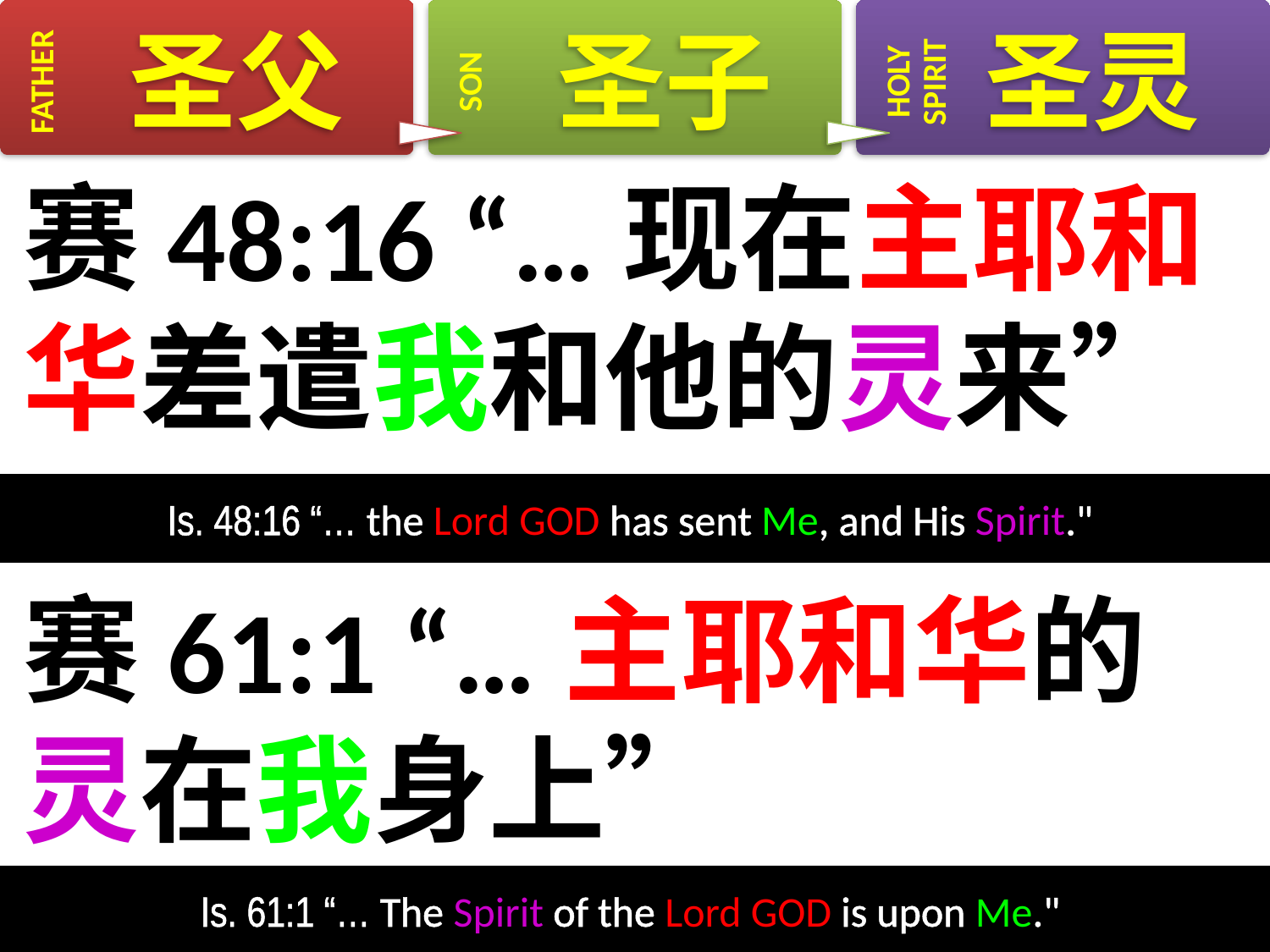

FATHER
圣父
SON
圣子
HOLY SPIRIT
圣灵
# 赛48:16 “…现在主耶和华差遣我和他的灵来”
Is. 48:16 “… the Lord GOD has sent Me, and His Spirit."
赛61:1 “…主耶和华的灵在我身上”
Is. 61:1 “… The Spirit of the Lord GOD is upon Me."